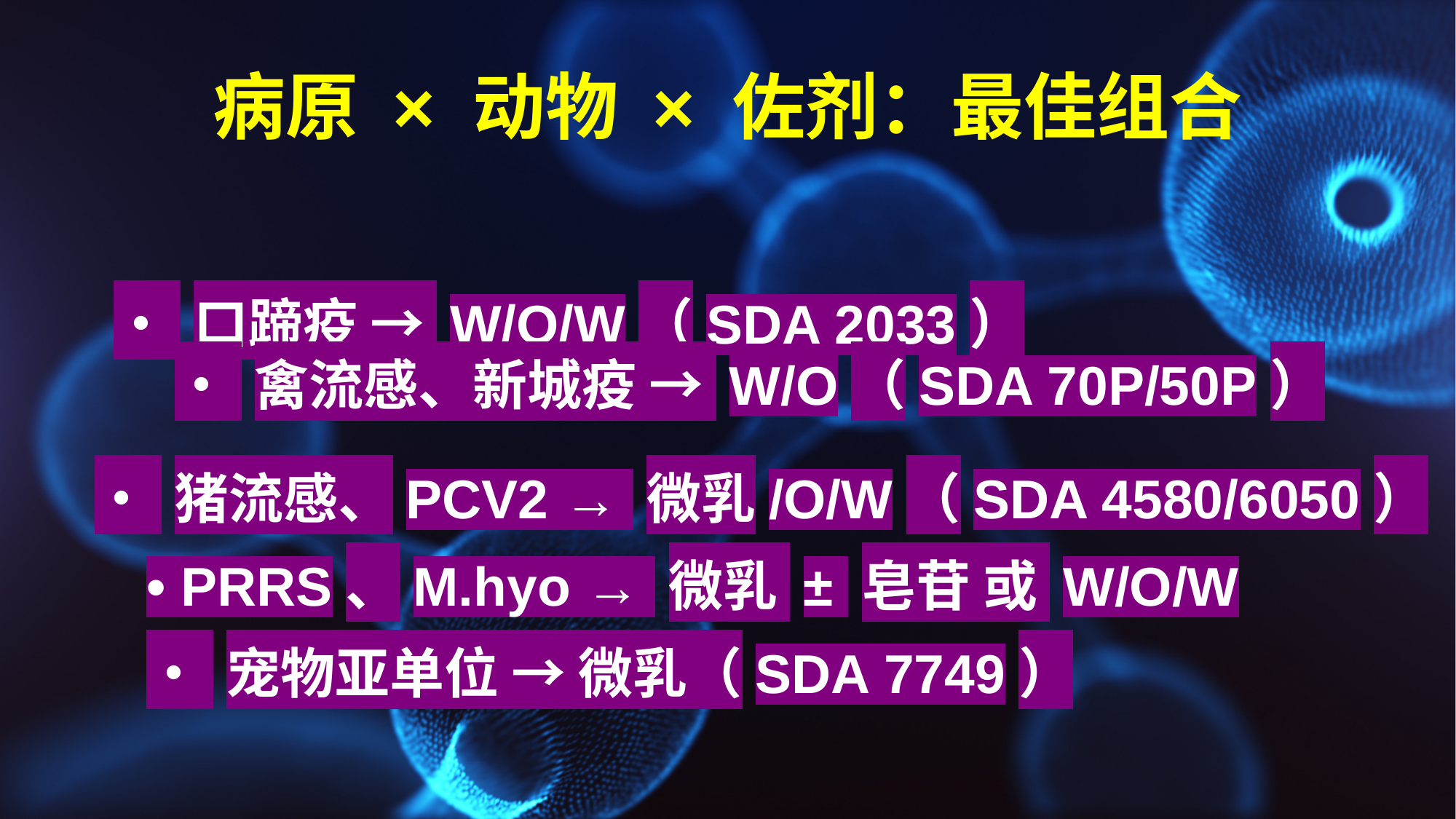

病原 × 动物 × 佐剂：最佳组合

• 口蹄疫 → W/O/W（SDA 2033）

• 禽流感、新城疫 → W/O（SDA 70P/50P）

• 猪流感、PCV2 → 微乳/O/W（SDA 4580/6050）

• PRRS、M.hyo → 微乳 ± 皂苷 或 W/O/W

• 宠物亚单位 → 微乳（SDA 7749）